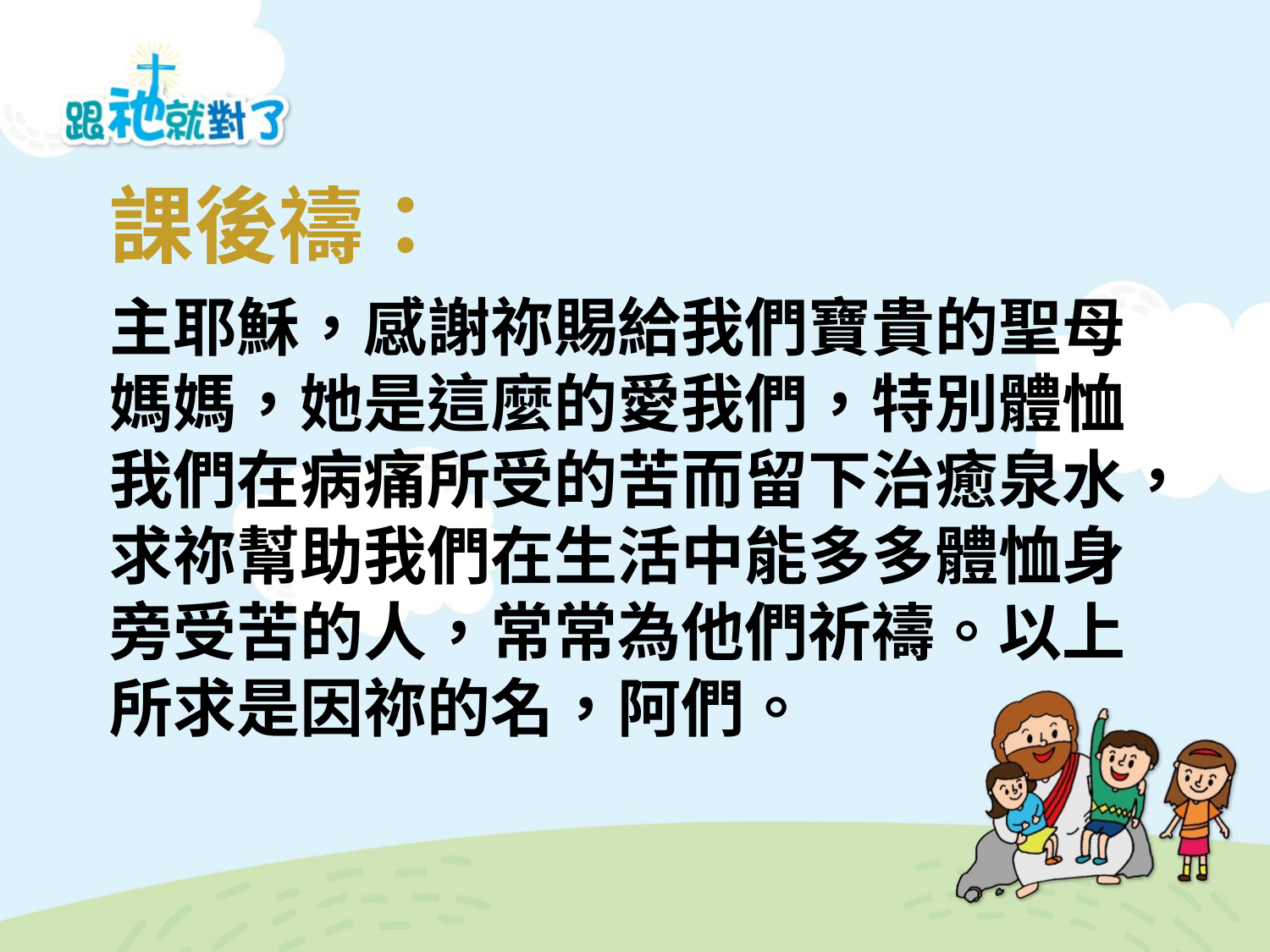

課後禱：
主耶穌，感謝祢賜給我們寶貴的聖母媽媽，她是這麼的愛我們，特別體恤我們在病痛所受的苦而留下治癒泉水，求祢幫助我們在生活中能多多體恤身旁受苦的人，常常為他們祈禱。以上所求是因祢的名，阿們。